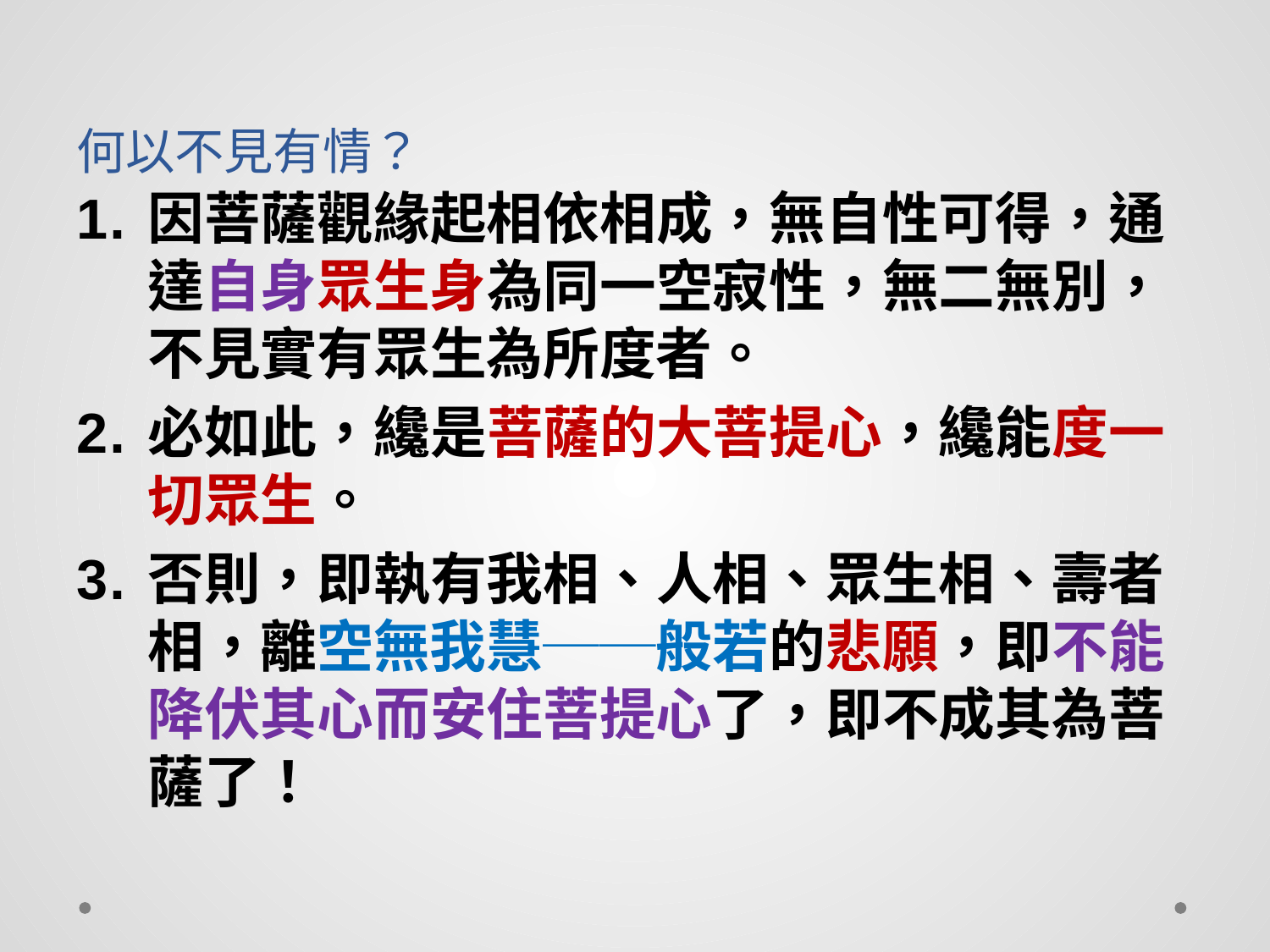

# 何以不見有情？
因菩薩觀緣起相依相成，無自性可得，通達自身眾生身為同一空寂性，無二無別，不見實有眾生為所度者。
必如此，纔是菩薩的大菩提心，纔能度一切眾生。
否則，即執有我相、人相、眾生相、壽者相，離空無我慧──般若的悲願，即不能降伏其心而安住菩提心了，即不成其為菩薩了！